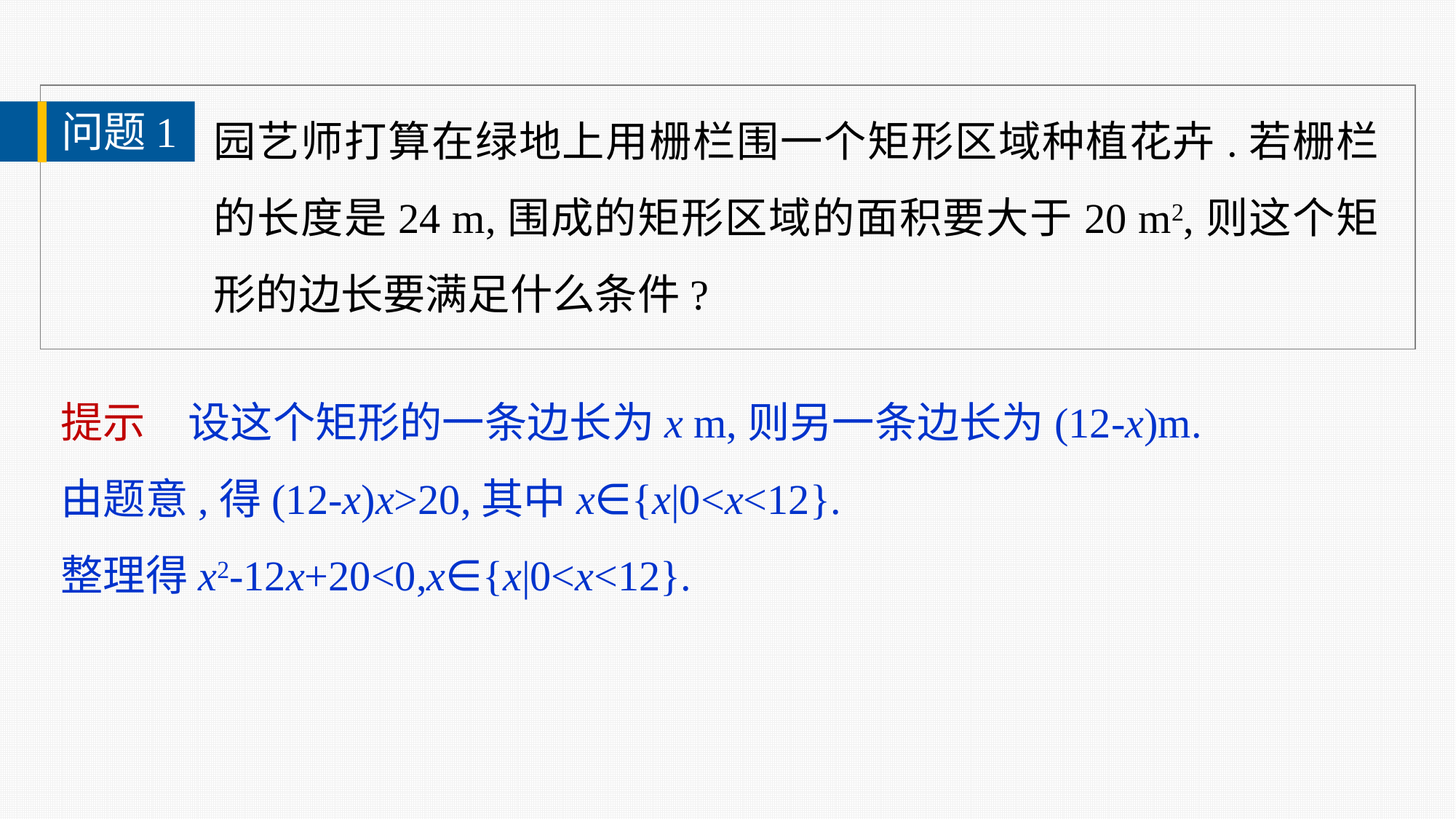

园艺师打算在绿地上用栅栏围一个矩形区域种植花卉.若栅栏的长度是24 m,围成的矩形区域的面积要大于20 m2,则这个矩形的边长要满足什么条件?

问题1

提示　设这个矩形的一条边长为x m,则另一条边长为(12-x)m.
由题意,得(12-x)x>20,其中x∈{x|0<x<12}.
整理得x2-12x+20<0,x∈{x|0<x<12}.